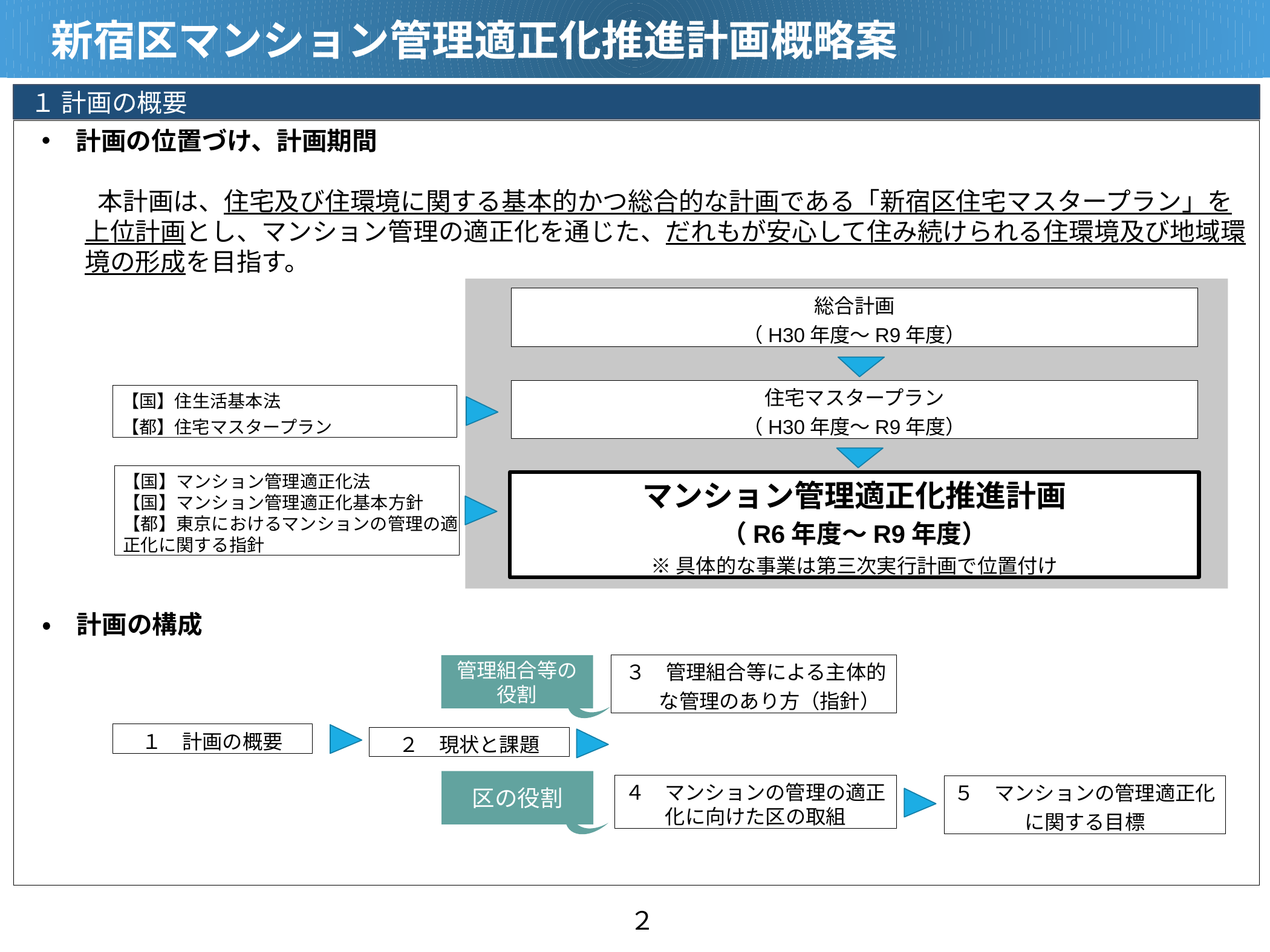

新宿区マンション管理適正化推進計画概略案
  １ 計画の概要
計画の位置づけ、計画期間

 　　本計画は、住宅及び住環境に関する基本的かつ総合的な計画である「新宿区住宅マスタープラン」を上位計画とし、マンション管理の適正化を通じた、だれもが安心して住み続けられる住環境及び地域環境の形成を目指す。

・　計画の構成

総合計画
（H30年度～R9年度）

住宅マスタープラン
（H30年度～R9年度）
【国】住生活基本法
【都】住宅マスタープラン

【国】マンション管理適正化法
【国】マンション管理適正化基本方針
【都】東京におけるマンションの管理の適正化に関する指針
マンション管理適正化推進計画
（R6年度～R9年度）
※具体的な事業は第三次実行計画で位置付け

 ３　管理組合等による主体的
      な管理のあり方（指針）
管理組合等の役割

１　計画の概要
２　現状と課題

区の役割
４　マンションの管理の適正化に向けた区の取組
５　マンションの管理適正化
に関する目標

２